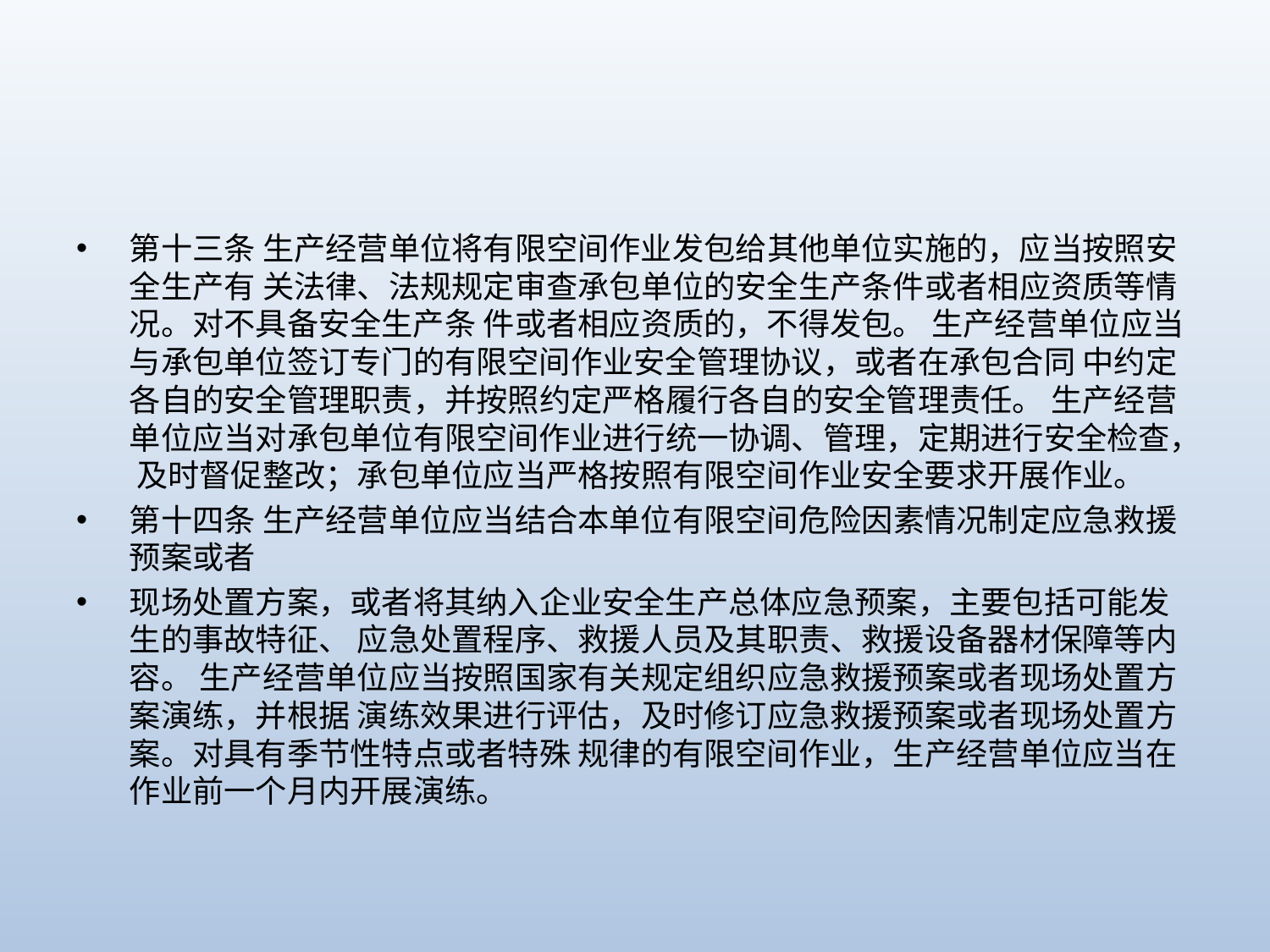

#
第十三条 生产经营单位将有限空间作业发包给其他单位实施的，应当按照安全生产有 关法律、法规规定审查承包单位的安全生产条件或者相应资质等情况。对不具备安全生产条 件或者相应资质的，不得发包。 生产经营单位应当与承包单位签订专门的有限空间作业安全管理协议，或者在承包合同 中约定各自的安全管理职责，并按照约定严格履行各自的安全管理责任。 生产经营单位应当对承包单位有限空间作业进行统一协调、管理，定期进行安全检查， 及时督促整改；承包单位应当严格按照有限空间作业安全要求开展作业。
第十四条 生产经营单位应当结合本单位有限空间危险因素情况制定应急救援预案或者
现场处置方案，或者将其纳入企业安全生产总体应急预案，主要包括可能发生的事故特征、 应急处置程序、救援人员及其职责、救援设备器材保障等内容。 生产经营单位应当按照国家有关规定组织应急救援预案或者现场处置方案演练，并根据 演练效果进行评估，及时修订应急救援预案或者现场处置方案。对具有季节性特点或者特殊 规律的有限空间作业，生产经营单位应当在作业前一个月内开展演练。